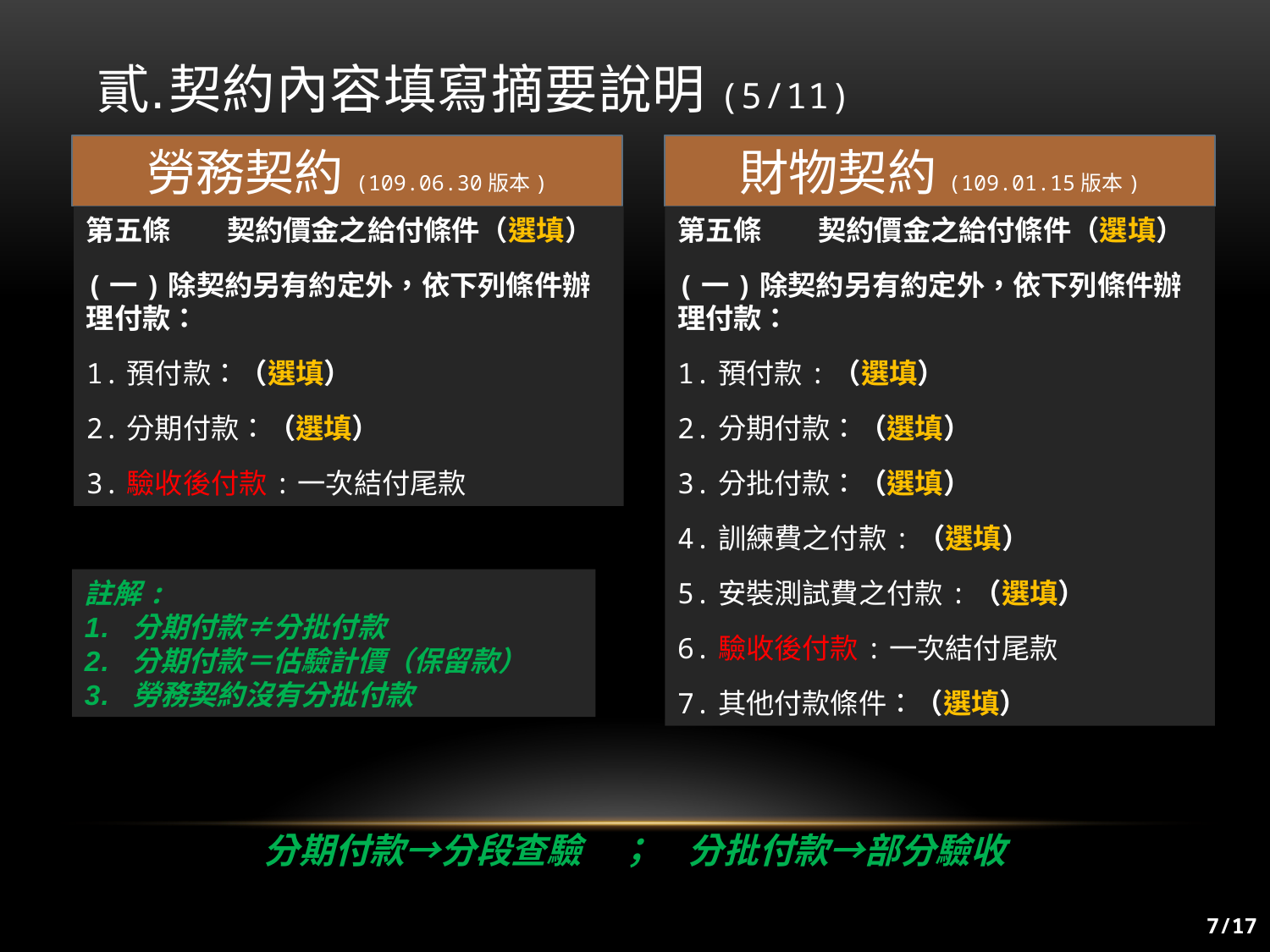

# 契約內容填寫摘要說明(5/11)
勞務契約(109.06.30版本)
財物契約(109.01.15版本)
第五條　　契約價金之給付條件（選填）
(一)除契約另有約定外，依下列條件辦理付款：
1.預付款：（選填）
2.分期付款：（選填）
3.驗收後付款:一次結付尾款
第五條　　契約價金之給付條件（選填）
(一)除契約另有約定外，依下列條件辦理付款：
1.預付款:（選填）
2.分期付款：（選填）
3.分批付款：（選填）
4.訓練費之付款:（選填）
5.安裝測試費之付款:（選填）
6.驗收後付款:一次結付尾款
7.其他付款條件：（選填）
註解:
分期付款≠分批付款
分期付款＝估驗計價（保留款）
勞務契約沒有分批付款
分期付款→分段查驗　；　分批付款→部分驗收
7/17